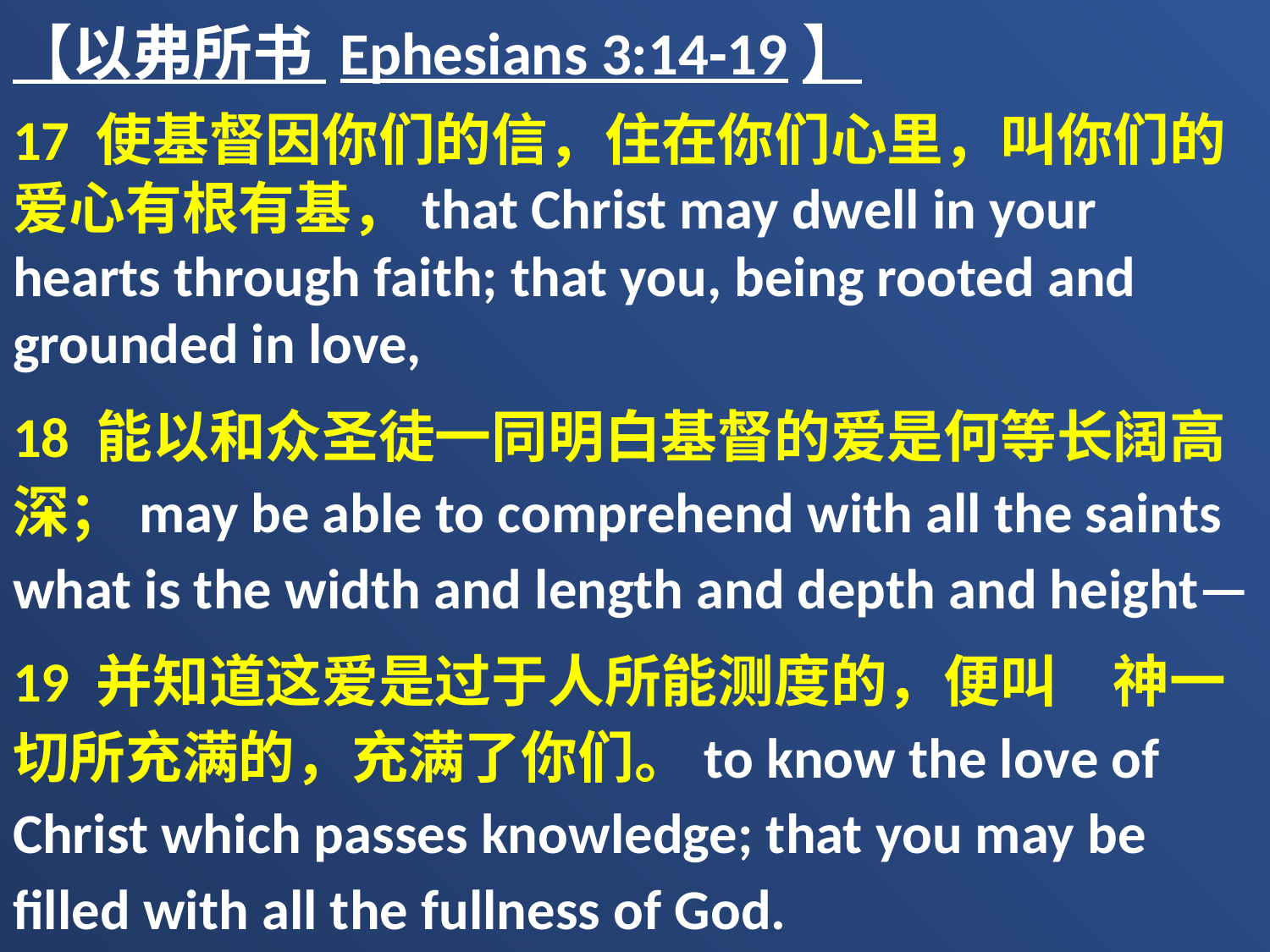

【以弗所书 Ephesians 3:14-19】
17 使基督因你们的信，住在你们心里，叫你们的爱心有根有基，that Christ may dwell in your hearts through faith; that you, being rooted and grounded in love,
18 能以和众圣徒一同明白基督的爱是何等长阔高深；may be able to comprehend with all the saints what is the width and length and depth and height—
19 并知道这爱是过于人所能测度的，便叫　神一切所充满的，充满了你们。to know the love of Christ which passes knowledge; that you may be filled with all the fullness of God.